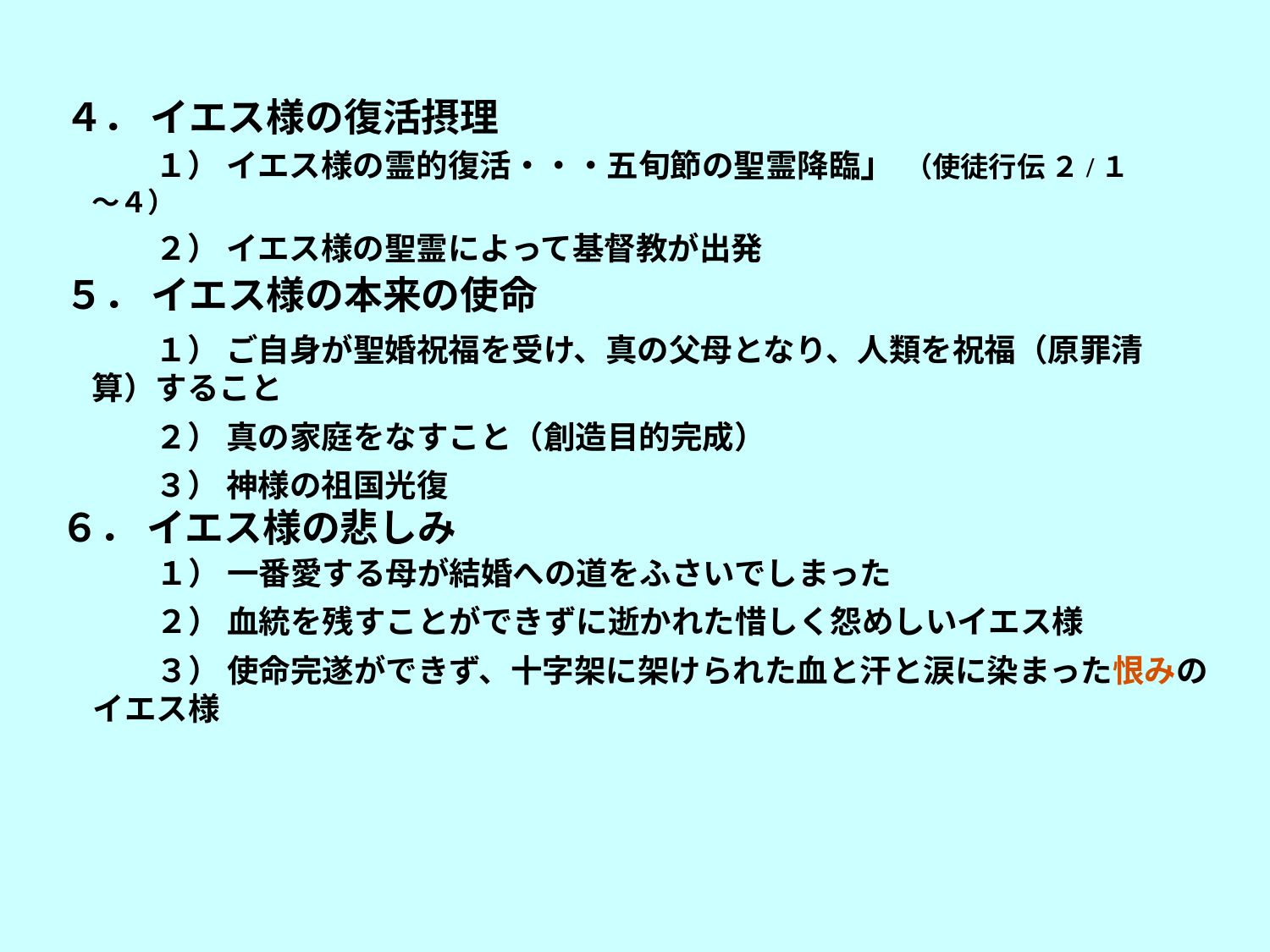

４． イエス様の復活摂理
　　１） イエス様の霊的復活・・・五旬節の聖霊降臨」 （使徒行伝 ２/１～４）
　　２） イエス様の聖霊によって基督教が出発
５． イエス様の本来の使命
　　１） ご自身が聖婚祝福を受け、真の父母となり、人類を祝福（原罪清算）すること
　　２） 真の家庭をなすこと（創造目的完成）
　　３） 神様の祖国光復
６． イエス様の悲しみ
　　１） 一番愛する母が結婚への道をふさいでしまった
　　２） 血統を残すことができずに逝かれた惜しく怨めしいイエス様
　　３） 使命完遂ができず、十字架に架けられた血と汗と涙に染まった恨みのイエス様